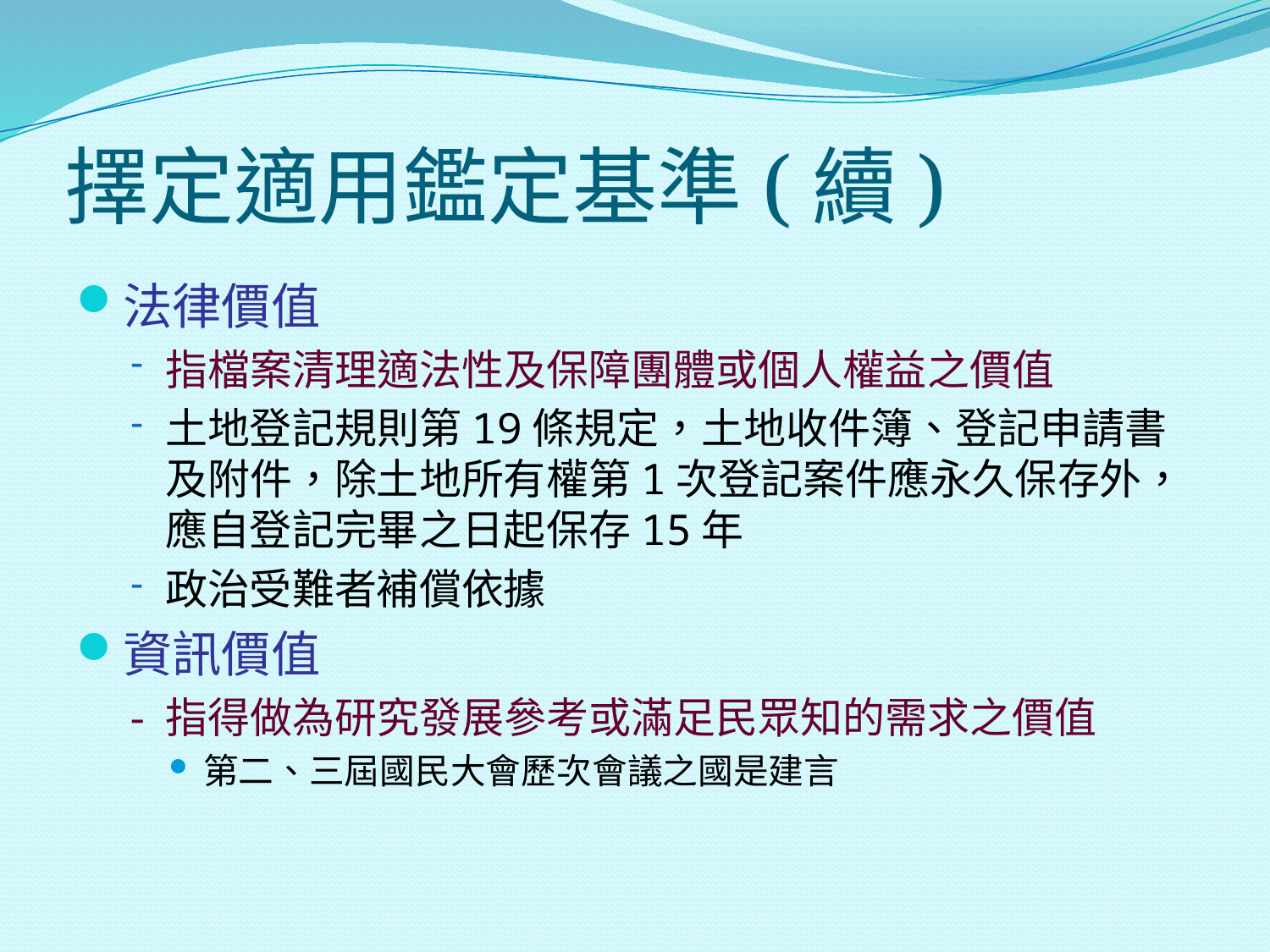

# 擇定適用鑑定基準(續)
法律價值
指檔案清理適法性及保障團體或個人權益之價值
土地登記規則第19條規定，土地收件簿、登記申請書及附件，除土地所有權第1次登記案件應永久保存外，應自登記完畢之日起保存15年
政治受難者補償依據
資訊價值
- 指得做為研究發展參考或滿足民眾知的需求之價值
第二、三屆國民大會歷次會議之國是建言